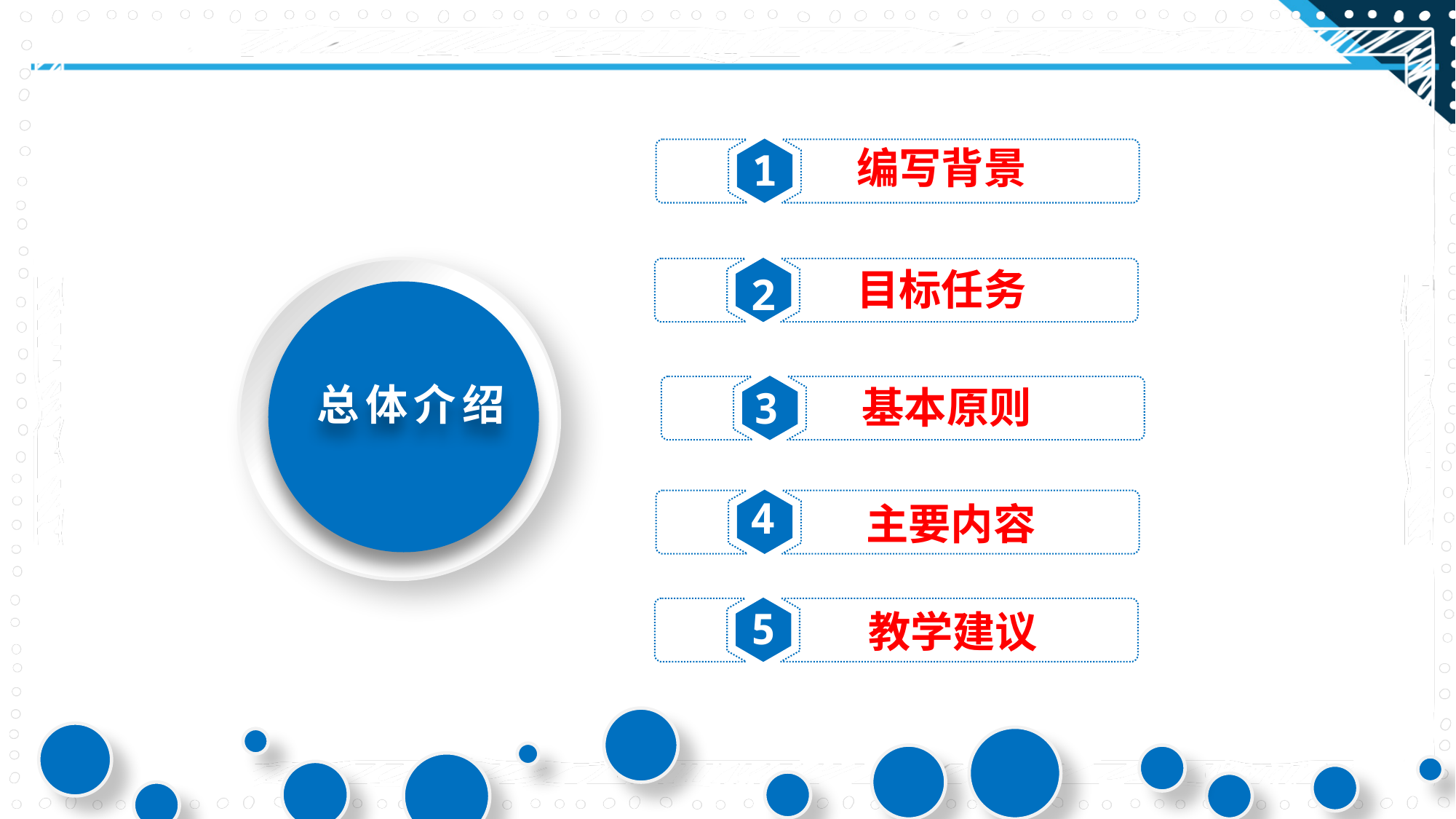

编写背景
1

目标任务

2

总体介绍
基本原则

3
4

主要内容
5

教学建议